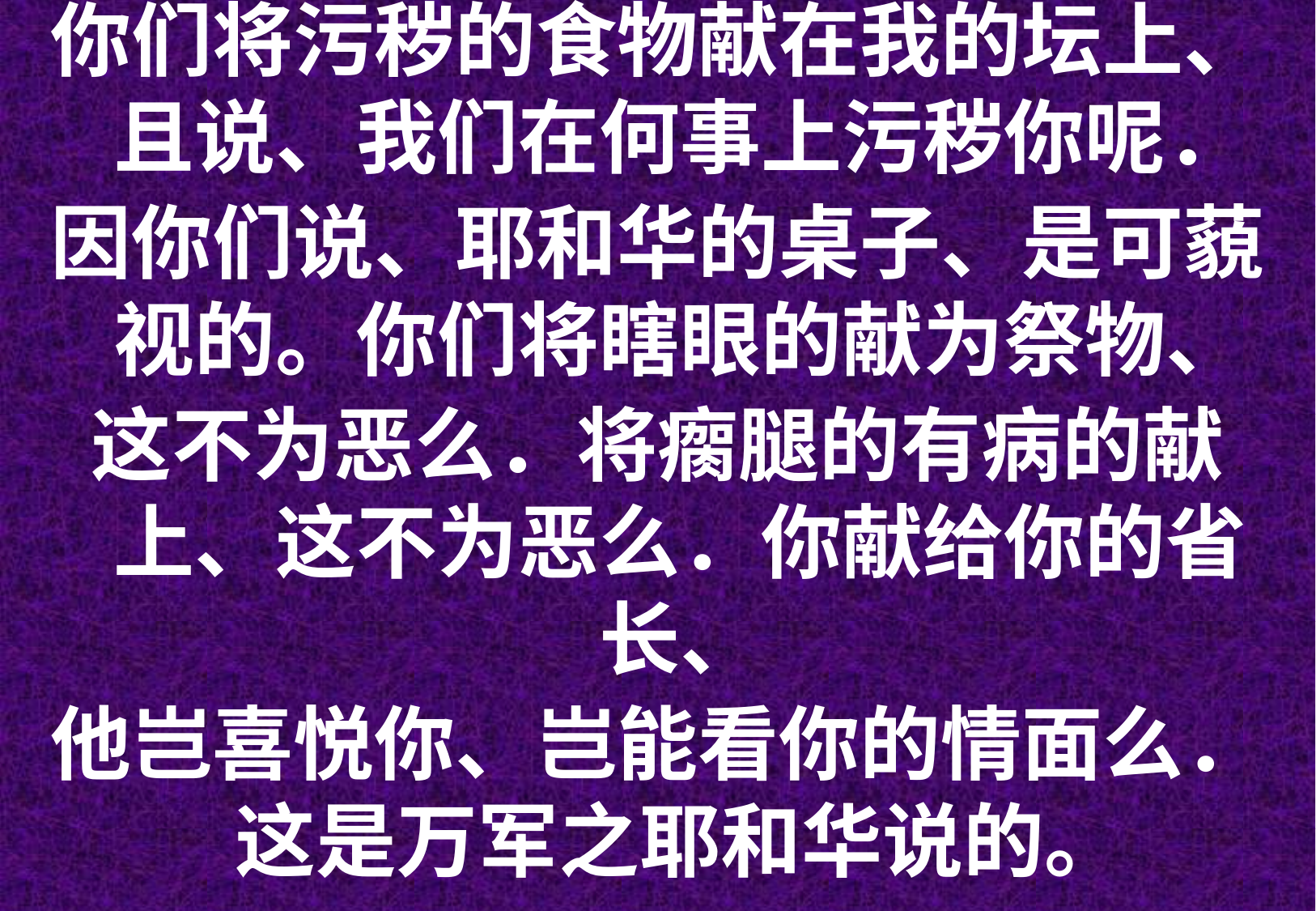

你们将污秽的食物献在我的坛上、且说、我们在何事上污秽你呢．
因你们说、耶和华的桌子、是可藐视的。你们将瞎眼的献为祭物、
这不为恶么．将瘸腿的有病的献上、这不为恶么．你献给你的省长、
他岂喜悦你、岂能看你的情面么．这是万军之耶和华说的。